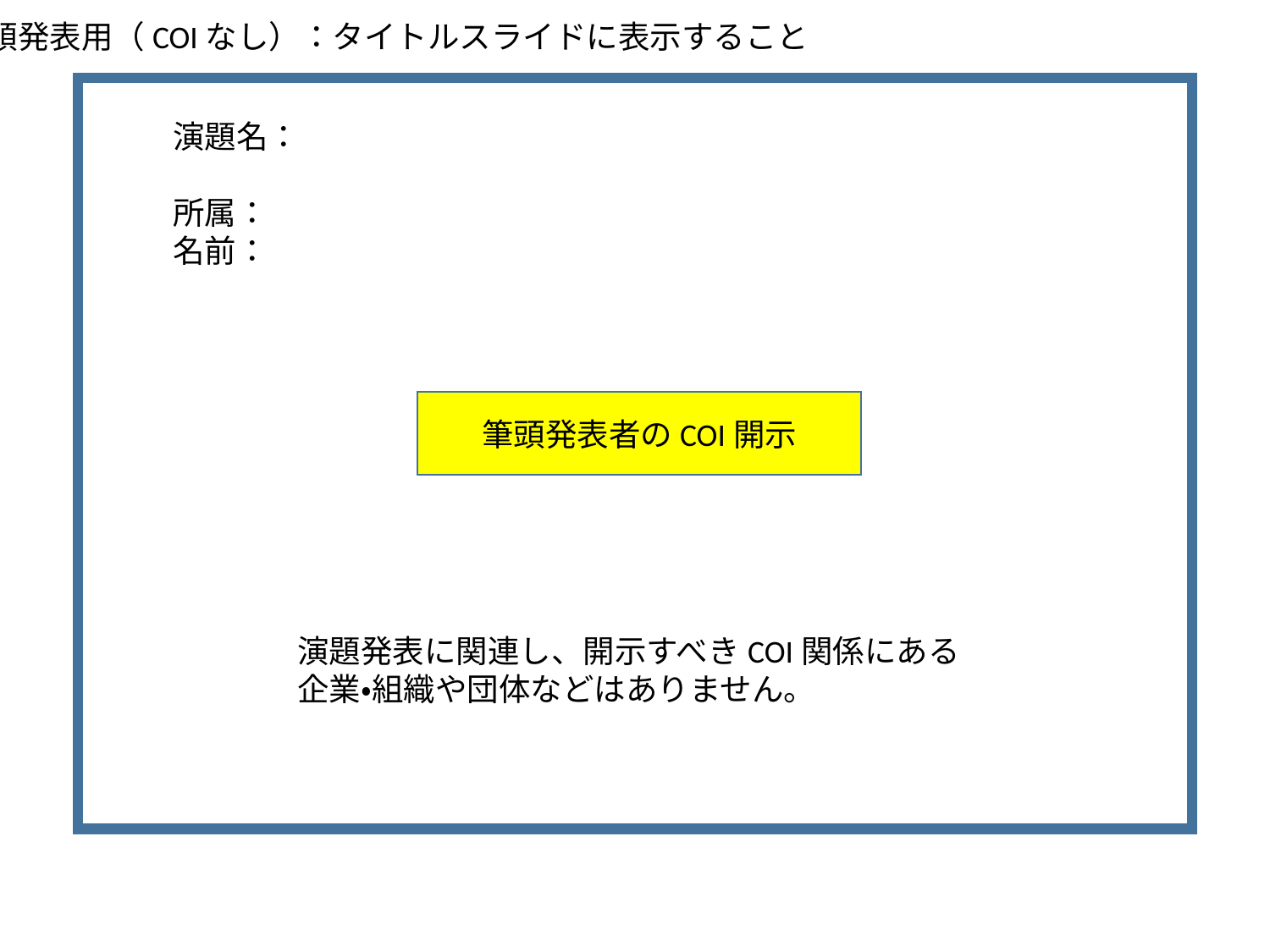

口頭発表用（COIなし）：タイトルスライドに表示すること

演題名：

所属：
名前：
筆頭発表者のCOI開示
演題発表に関連し、開示すべきCOI関係にある
企業・組織や団体などはありません。